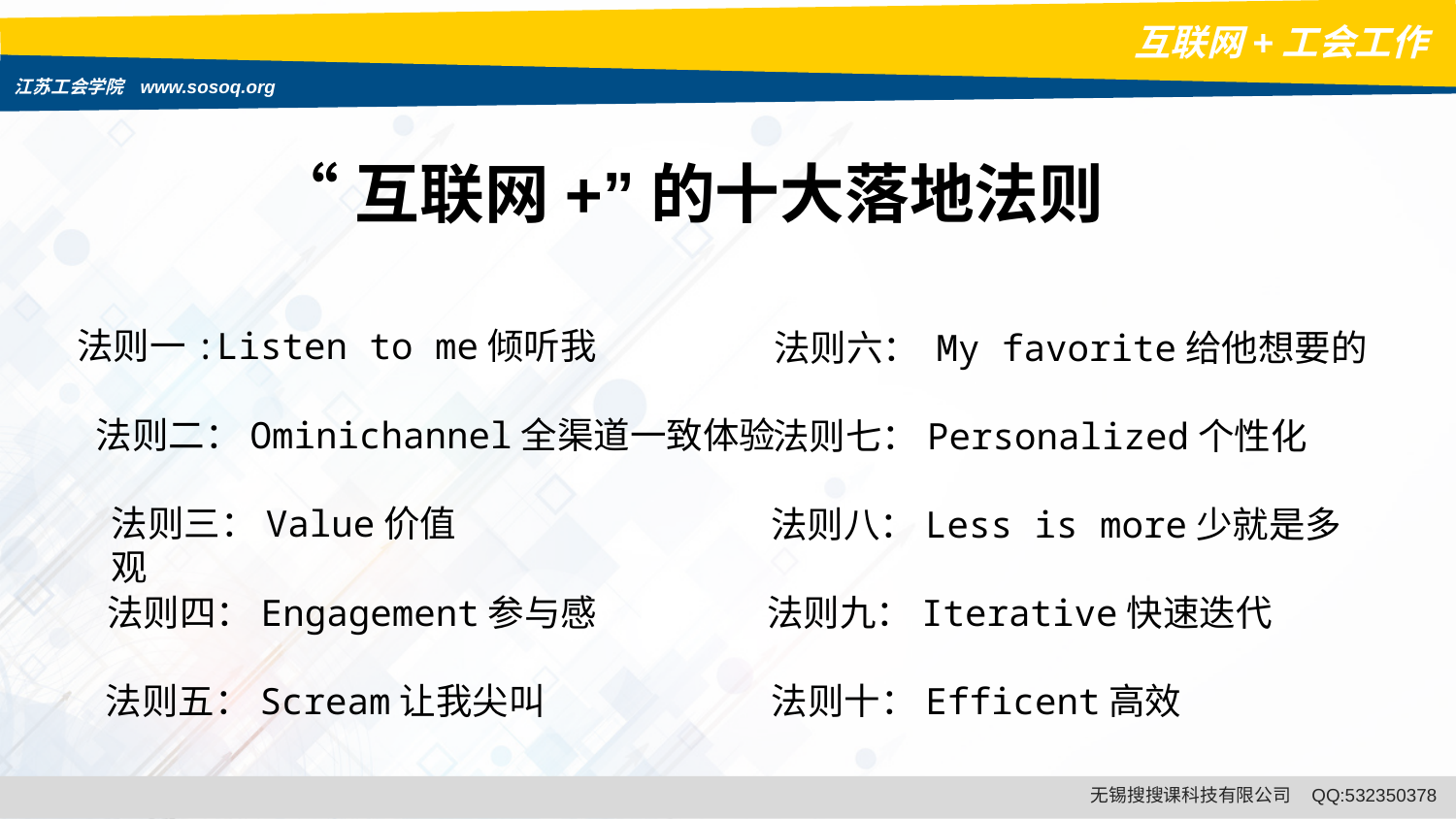

“互联网+”的十大落地法则
法则一:Listen to me倾听我
法则六： My favorite给他想要的
法则二：Ominichannel全渠道一致体验
法则七：Personalized个性化
法则三：Value价值观
法则八：Less is more少就是多
法则四：Engagement参与感
法则九：Iterative快速迭代

法则五：Scream让我尖叫
法则十：Efficent高效